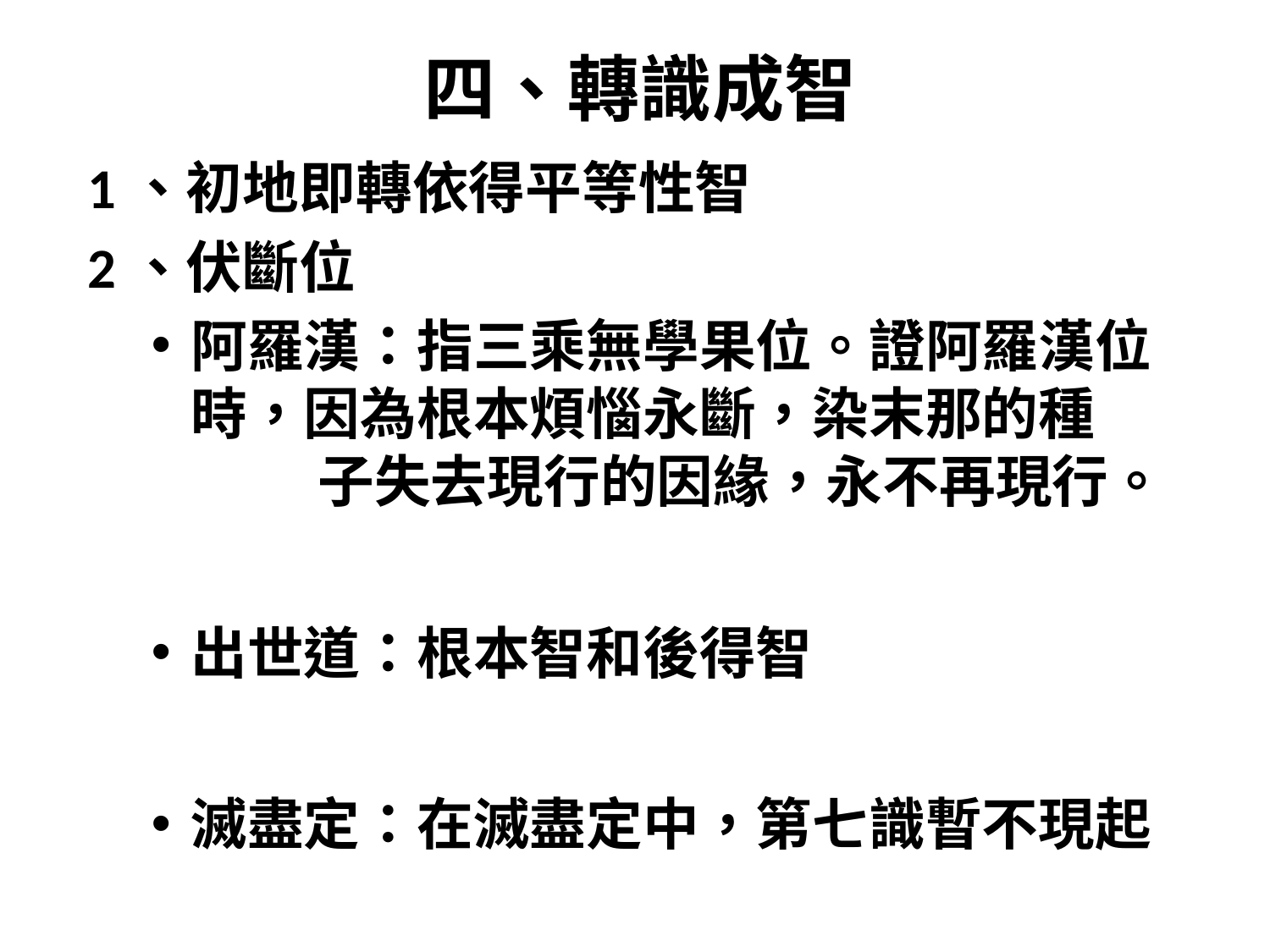

# 四、轉識成智
1、初地即轉依得平等性智
2、伏斷位
阿羅漢：指三乘無學果位。證阿羅漢位時，因為根本煩惱永斷，染末那的種	子失去現行的因緣，永不再現行。

出世道：根本智和後得智

滅盡定：在滅盡定中，第七識暫不現起